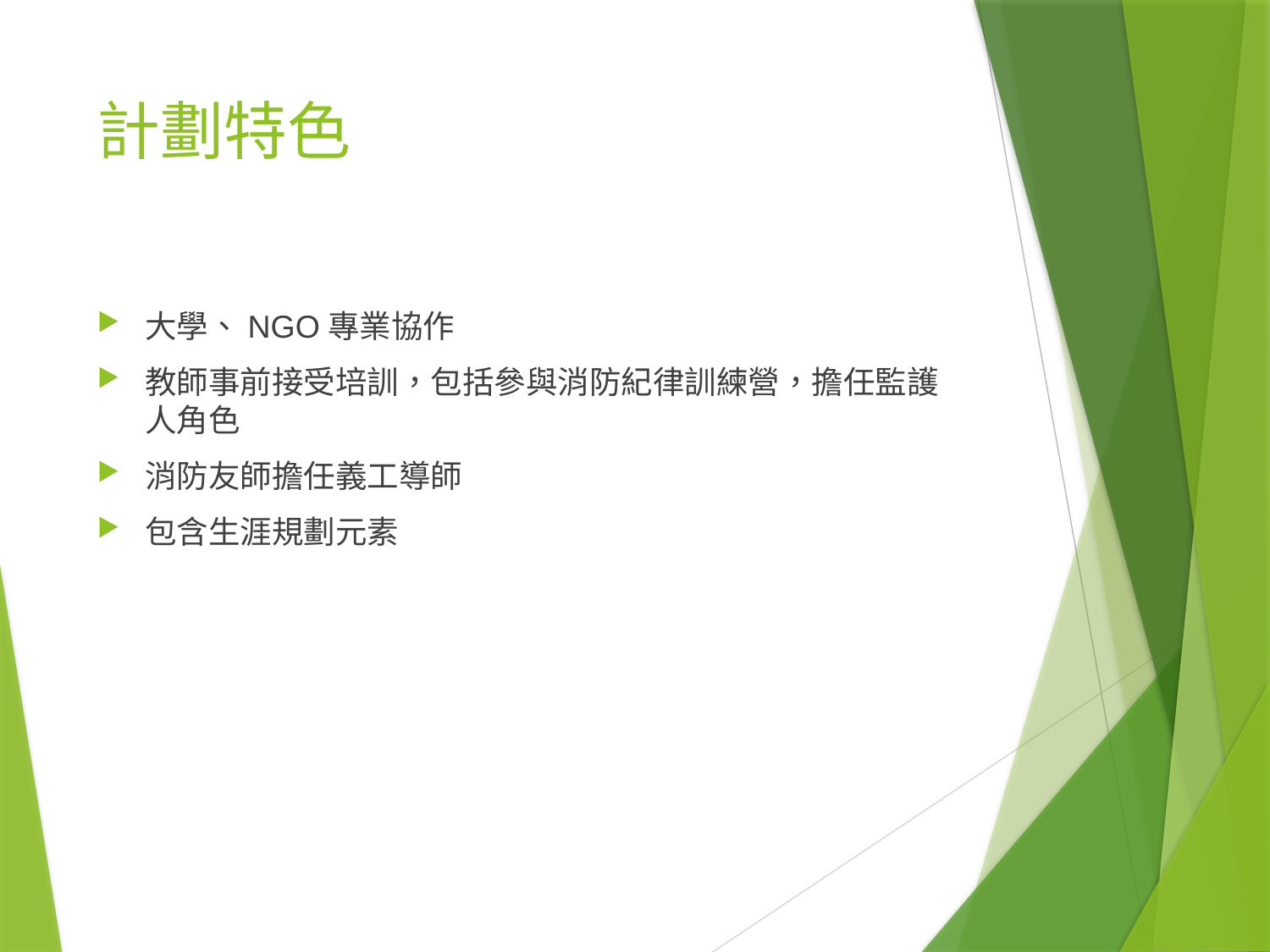

# 計劃特色
大學、NGO專業協作
教師事前接受培訓，包括參與消防紀律訓練營，擔任監護人角色
消防友師擔任義工導師
包含生涯規劃元素